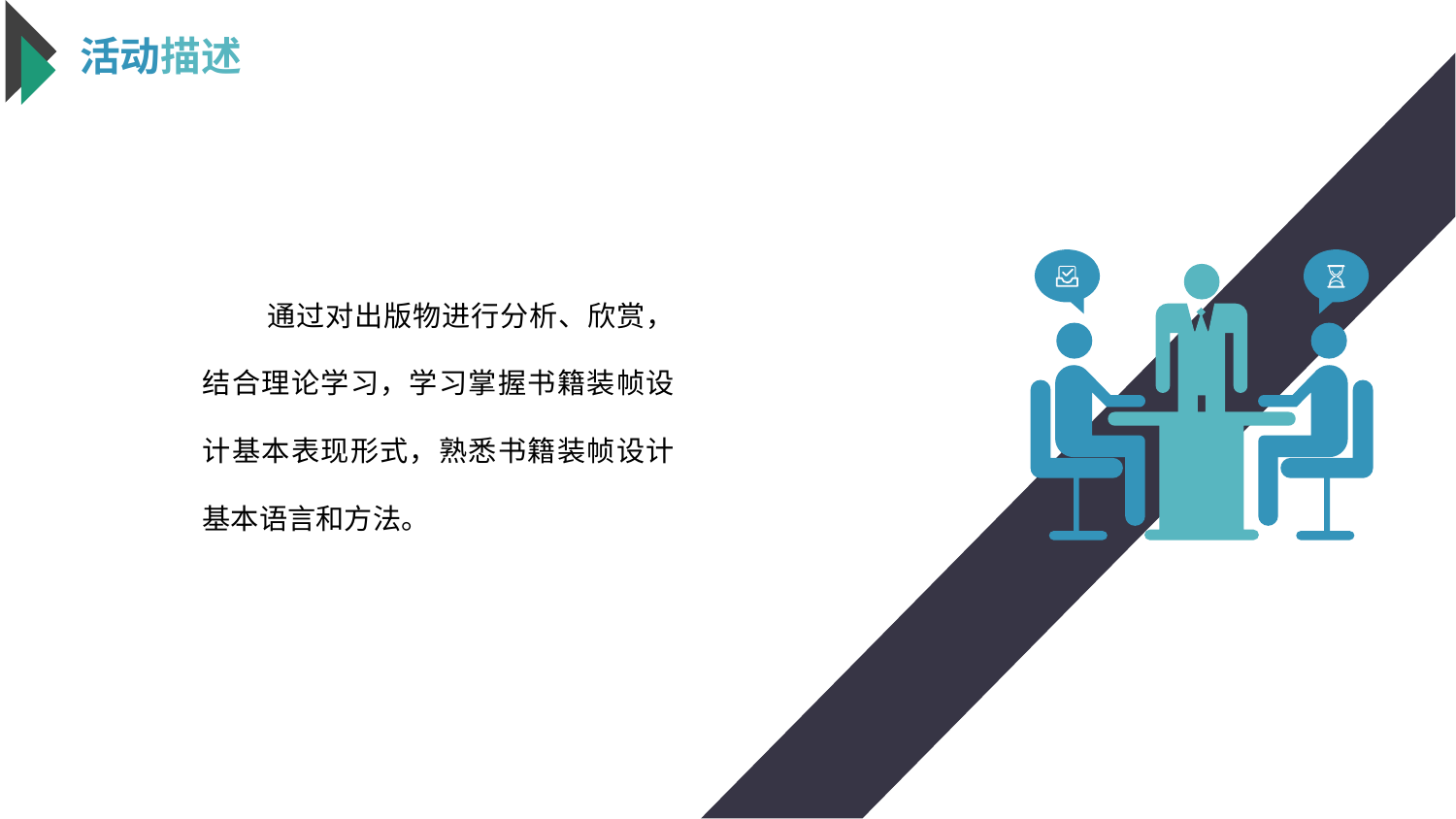

活动描述

        通过对出版物进行分析、欣赏，结合理论学习，学习掌握书籍装帧设计基本表现形式，熟悉书籍装帧设计基本语言和方法。